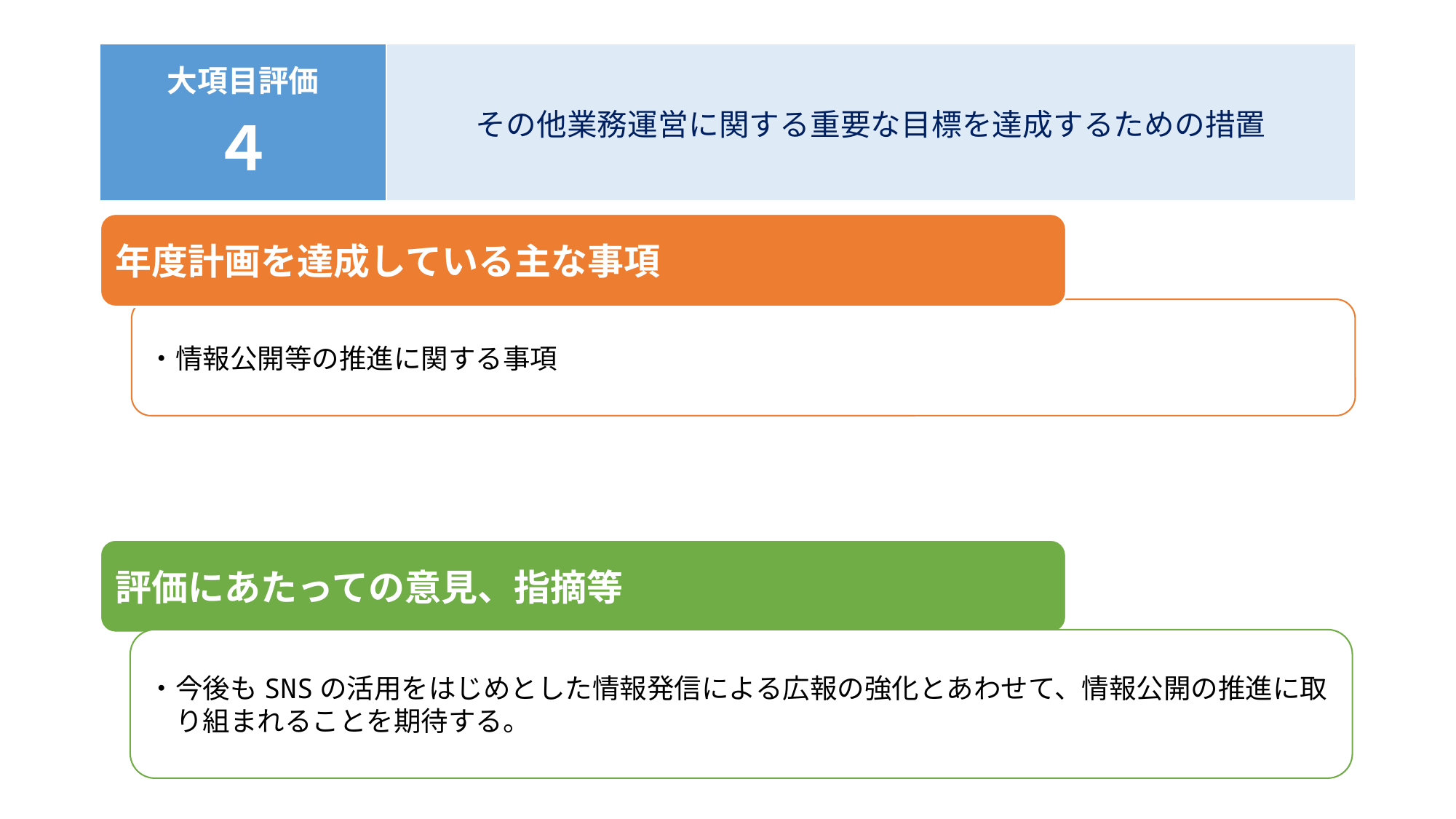

#
| 大項目評価 ４ | その他業務運営に関する重要な目標を達成するための措置 |
| --- | --- |
年度計画を達成している主な事項
・情報公開等の推進に関する事項
評価にあたっての意見、指摘等
・今後もSNSの活用をはじめとした情報発信による広報の強化とあわせて、情報公開の推進に取
　り組まれることを期待する。